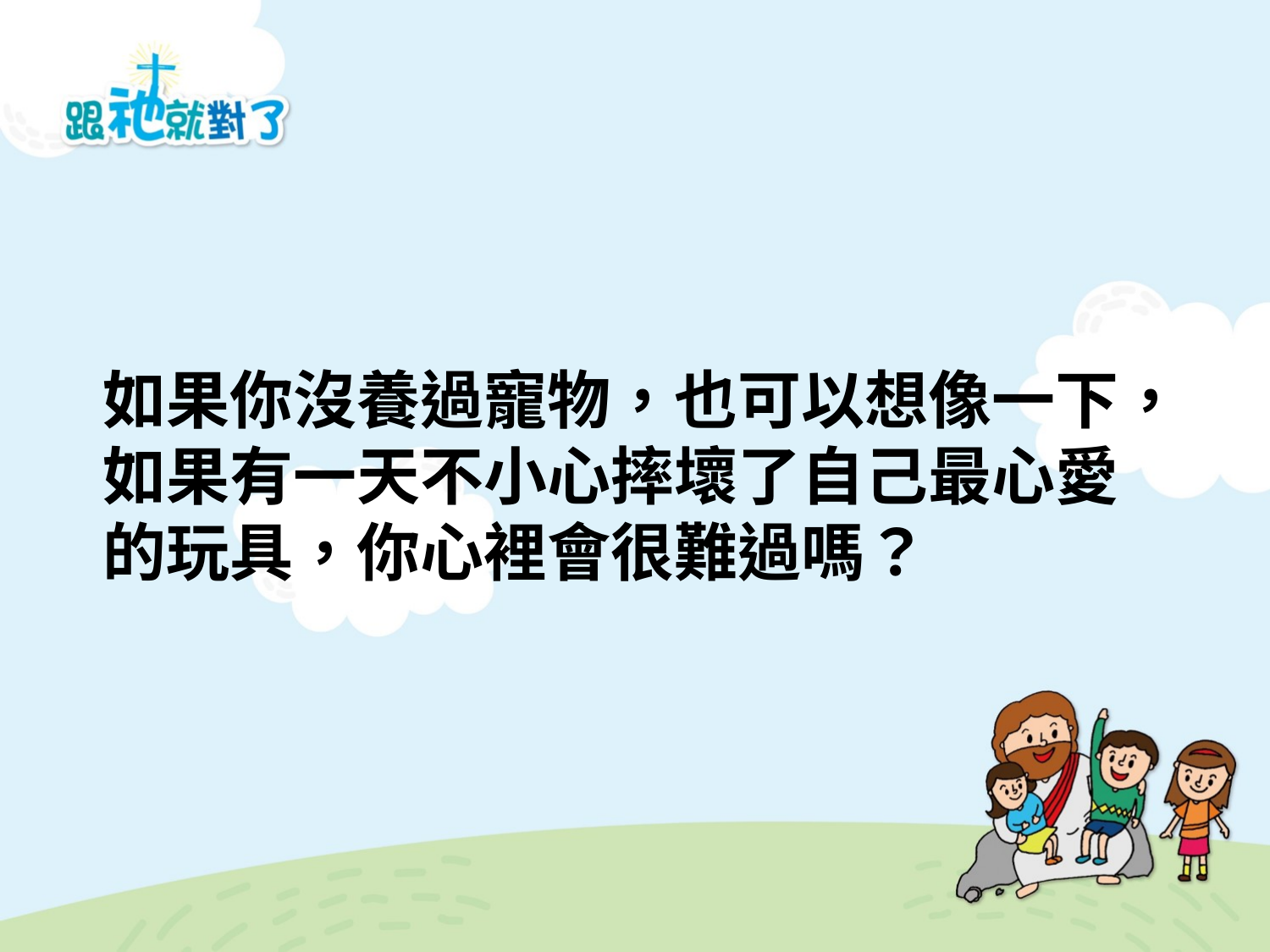

如果你沒養過寵物，也可以想像一下，如果有一天不小心摔壞了自己最心愛的玩具，你心裡會很難過嗎？